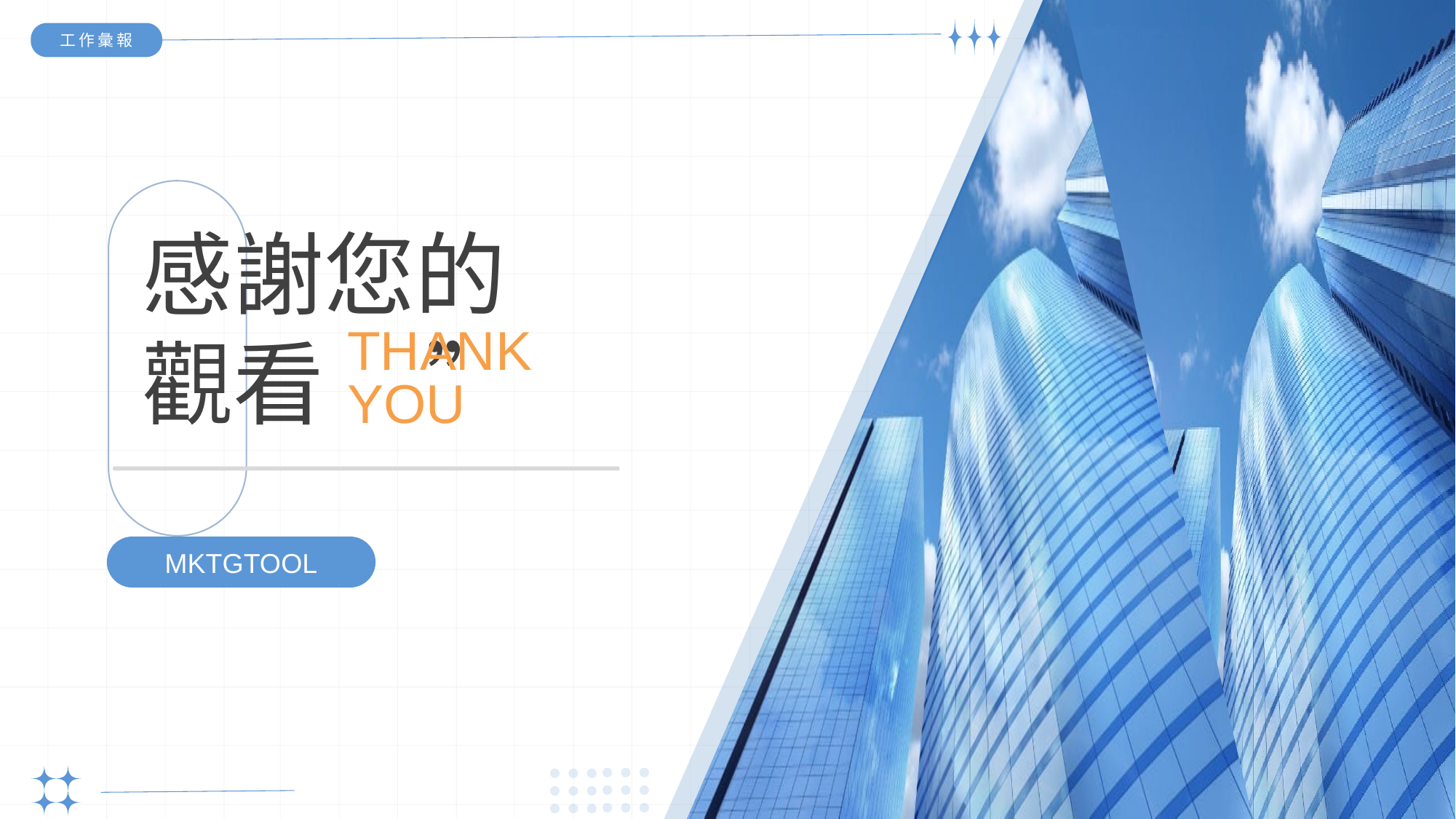

工作彙報

感謝您的
觀看     ”
THANK YOU

MKTGTOOL